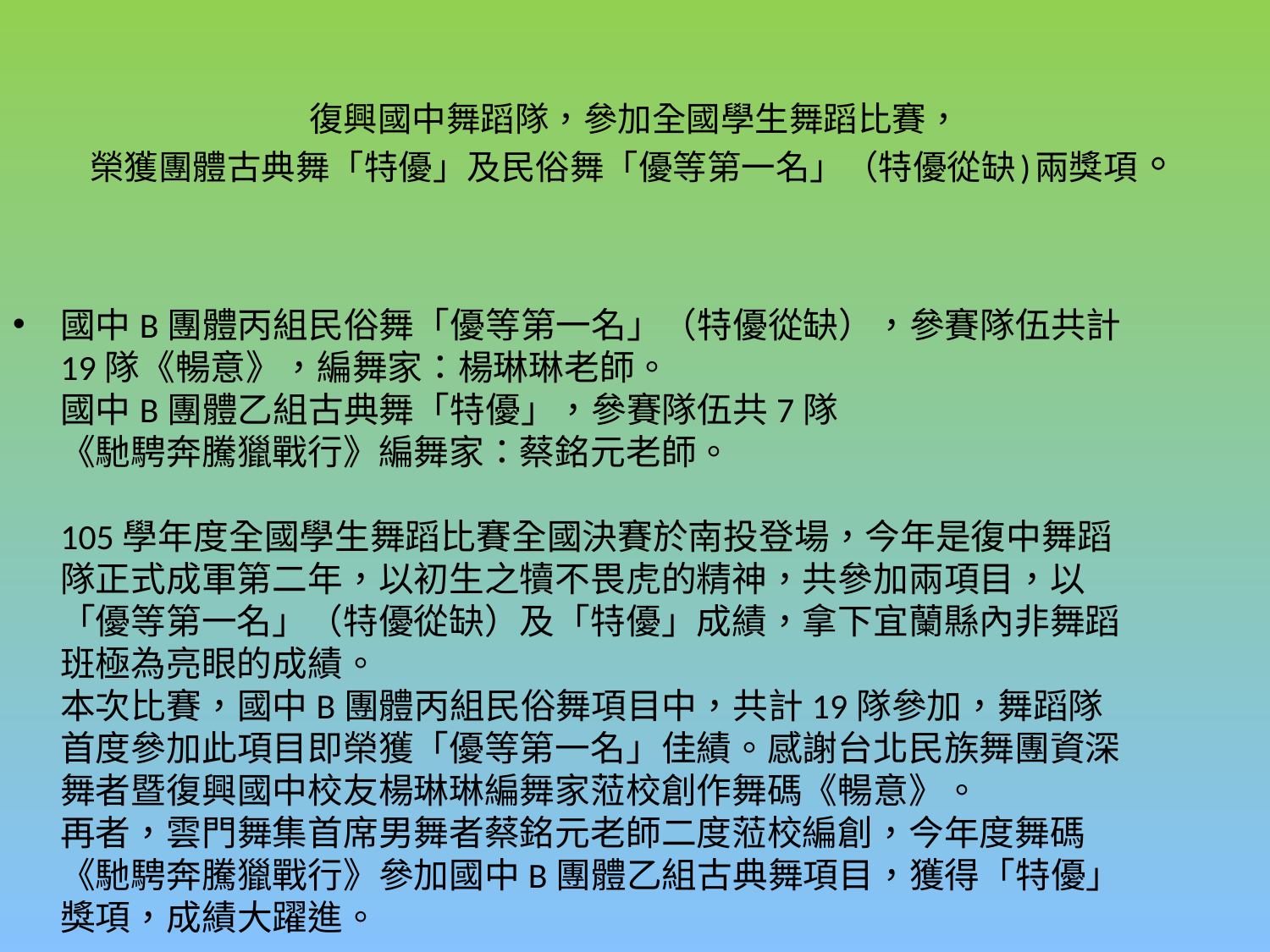

# 復興國中舞蹈隊，參加全國學生舞蹈比賽， 榮獲團體古典舞「特優」及民俗舞「優等第一名」（特優從缺)兩獎項。
國中B團體丙組民俗舞「優等第一名」（特優從缺），參賽隊伍共計19隊《暢意》，編舞家：楊琳琳老師。
國中B團體乙組古典舞「特優」，參賽隊伍共7隊
《馳騁奔騰獵戰行》編舞家：蔡銘元老師。
105學年度全國學生舞蹈比賽全國決賽於南投登場，今年是復中舞蹈隊正式成軍第二年，以初生之犢不畏虎的精神，共參加兩項目，以「優等第一名」（特優從缺）及「特優」成績，拿下宜蘭縣內非舞蹈班極為亮眼的成績。
本次比賽，國中B團體丙組民俗舞項目中，共計19隊參加，舞蹈隊首度參加此項目即榮獲「優等第一名」佳績。感謝台北民族舞團資深舞者暨復興國中校友楊琳琳編舞家蒞校創作舞碼《暢意》。
再者，雲門舞集首席男舞者蔡銘元老師二度蒞校編創，今年度舞碼《馳騁奔騰獵戰行》參加國中B團體乙組古典舞項目，獲得「特優」獎項，成績大躍進。